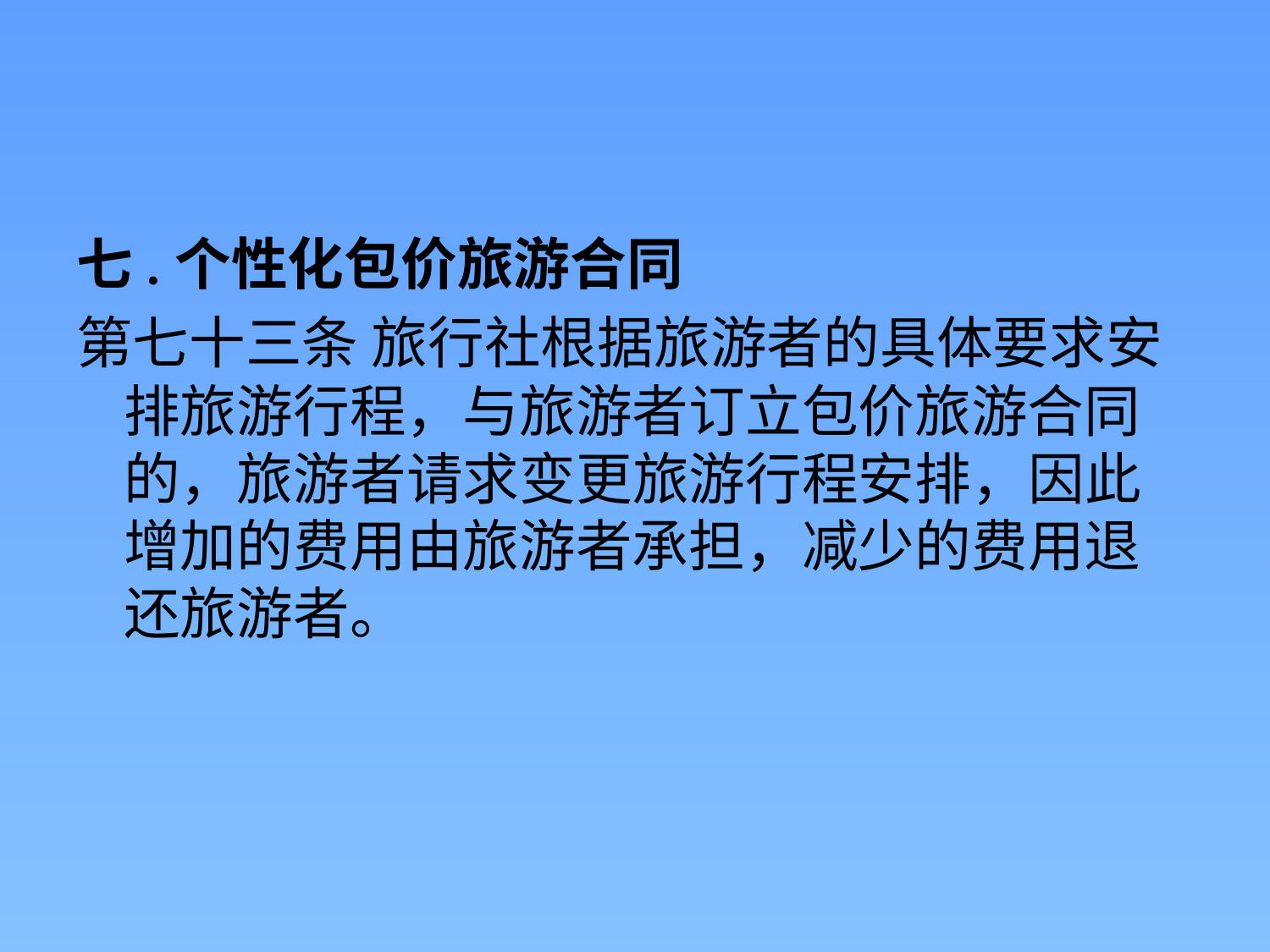

#
七.个性化包价旅游合同
第七十三条 旅行社根据旅游者的具体要求安排旅游行程，与旅游者订立包价旅游合同的，旅游者请求变更旅游行程安排，因此增加的费用由旅游者承担，减少的费用退还旅游者。